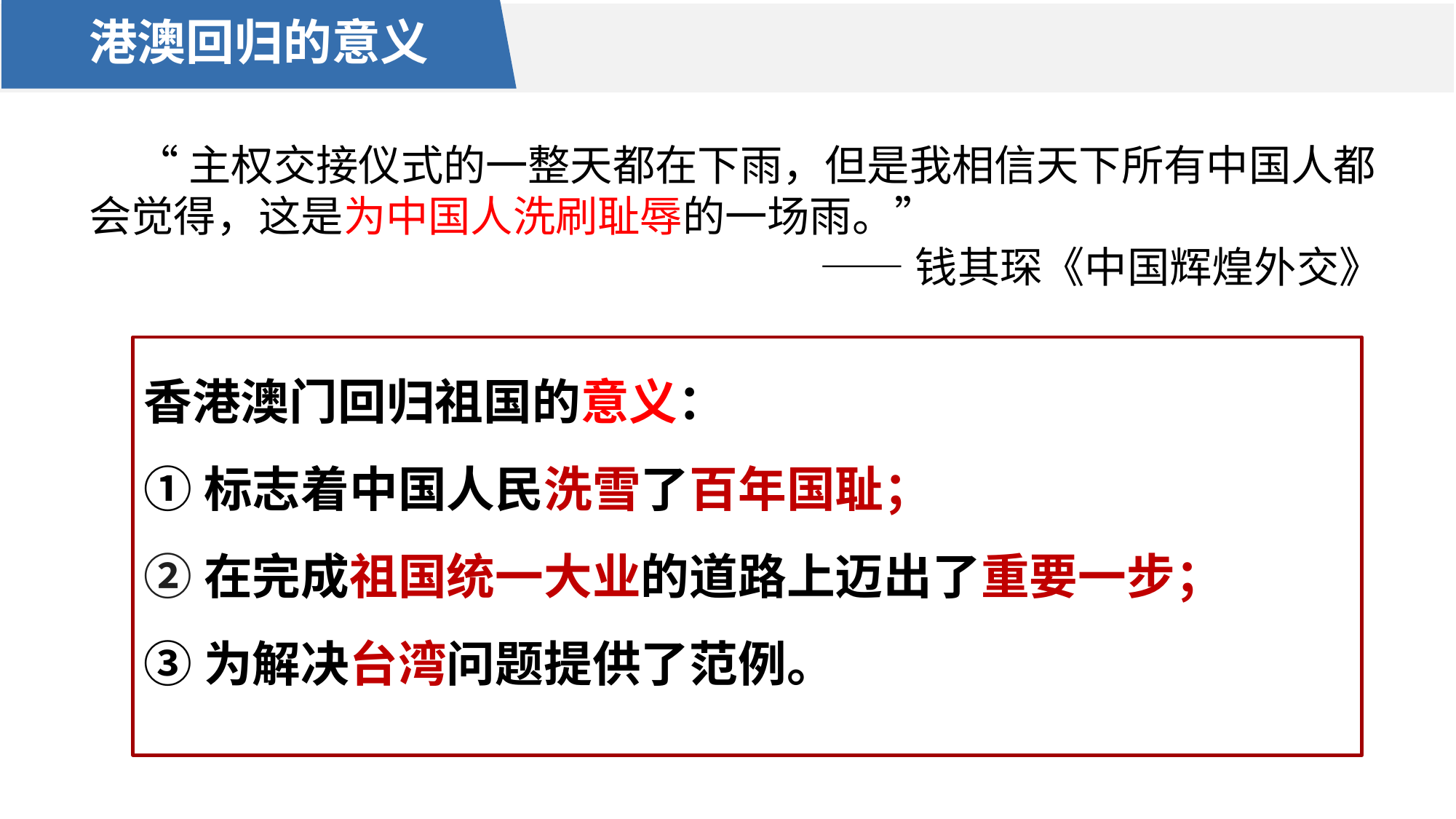

港澳回归的意义
     “主权交接仪式的一整天都在下雨，但是我相信天下所有中国人都会觉得，这是为中国人洗刷耻辱的一场雨。”
                         ——钱其琛《中国辉煌外交》
香港澳门回归祖国的意义：
①标志着中国人民洗雪了百年国耻；
②在完成祖国统一大业的道路上迈出了重要一步；
③为解决台湾问题提供了范例。